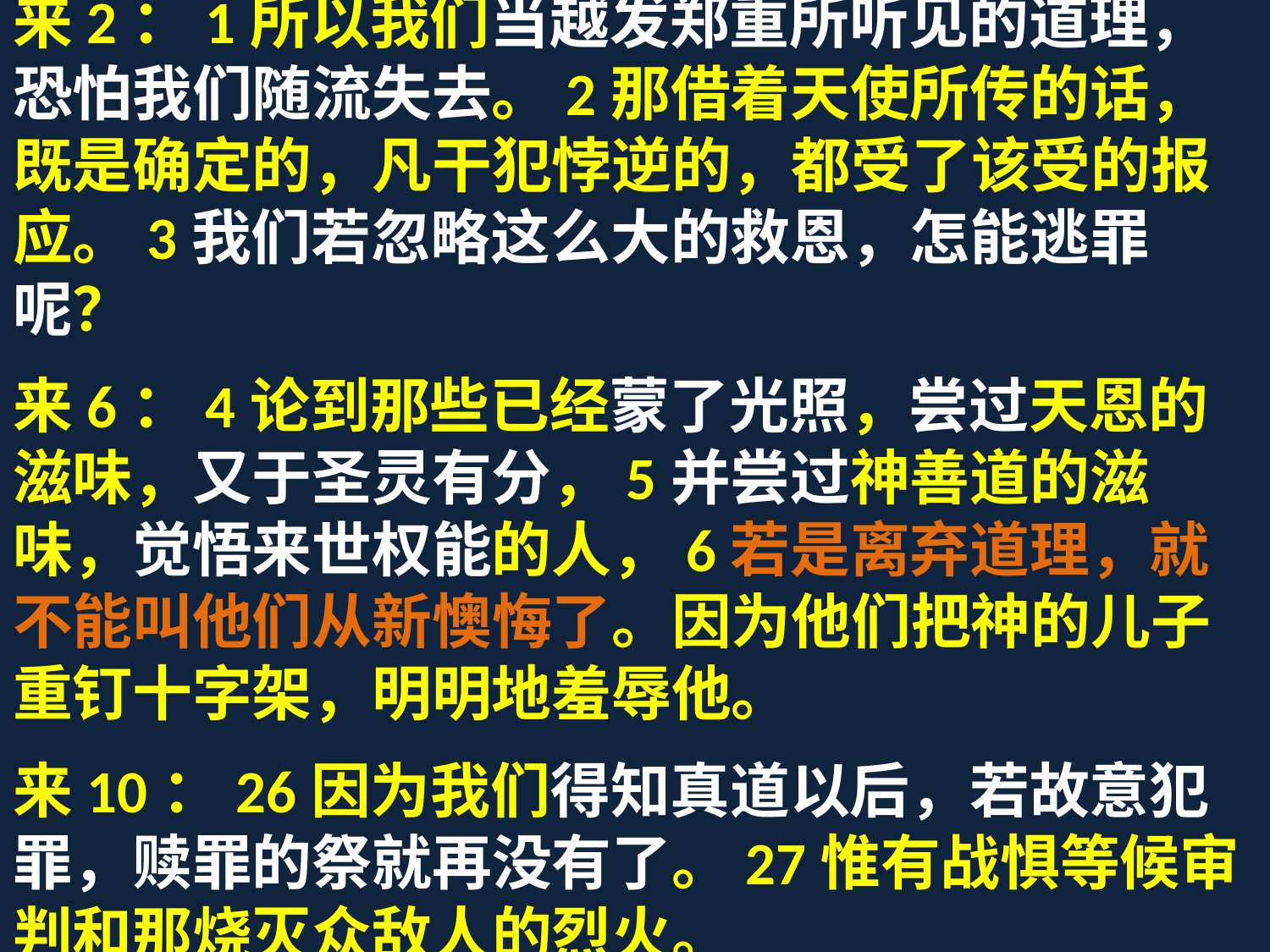

来2：1所以我们当越发郑重所听见的道理，恐怕我们随流失去。2那借着天使所传的话，既是确定的，凡干犯悖逆的，都受了该受的报应。3我们若忽略这么大的救恩，怎能逃罪呢？

来6：4论到那些已经蒙了光照，尝过天恩的滋味，又于圣灵有分，5并尝过神善道的滋味，觉悟来世权能的人，6若是离弃道理，就不能叫他们从新懊悔了。因为他们把神的儿子重钉十字架，明明地羞辱他。

来10：26因为我们得知真道以后，若故意犯罪，赎罪的祭就再没有了。27惟有战惧等候审判和那烧灭众敌人的烈火。